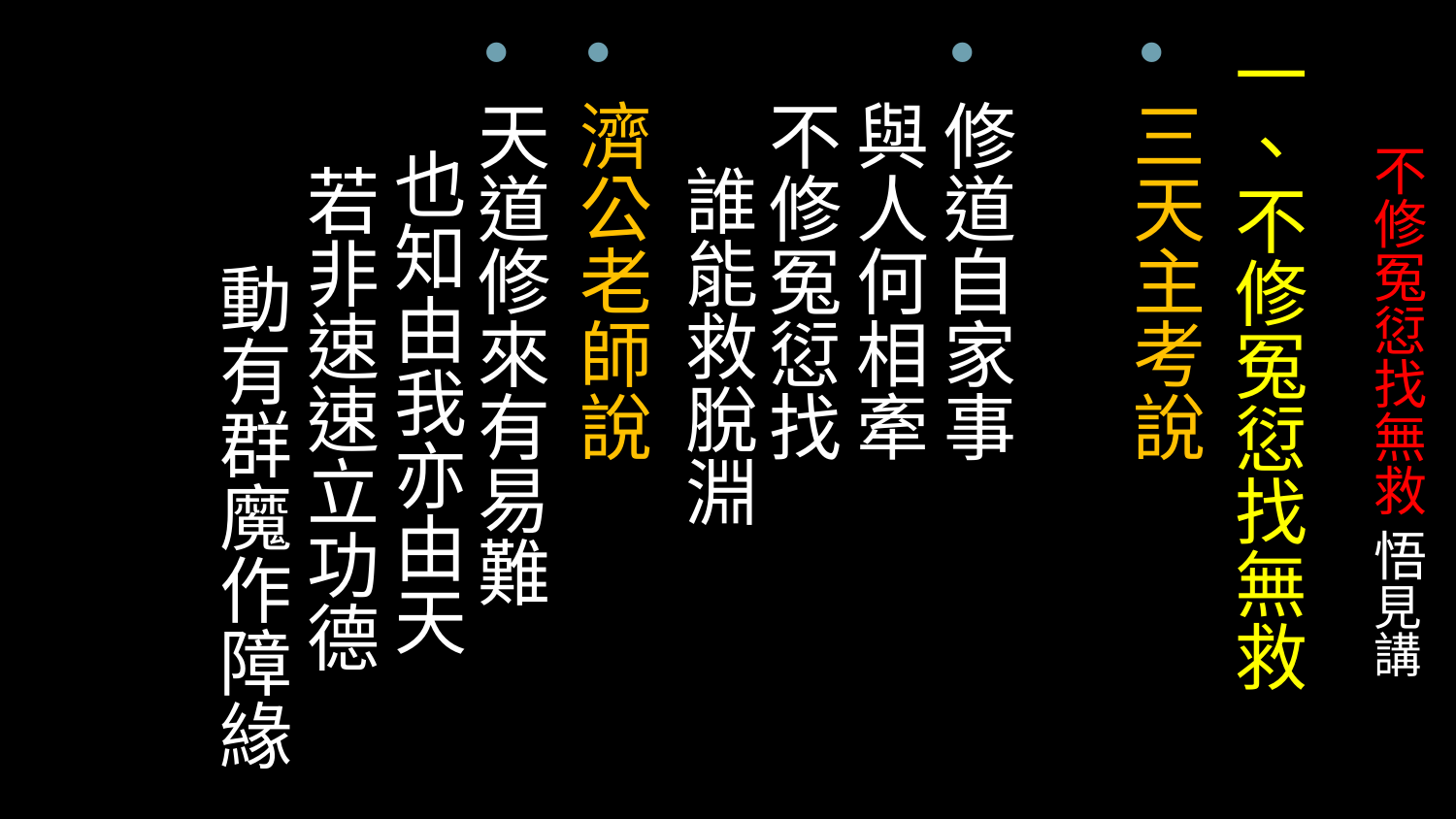

一、不修冤愆找無救
三天主考說
修道自家事                   與人何相牽                不修冤愆找                        誰能救脫淵
濟公老師說
天道修來有易難              也知由我亦由天            若非速速立功德                 動有群魔作障緣

# 不修冤愆找無救 悟見講